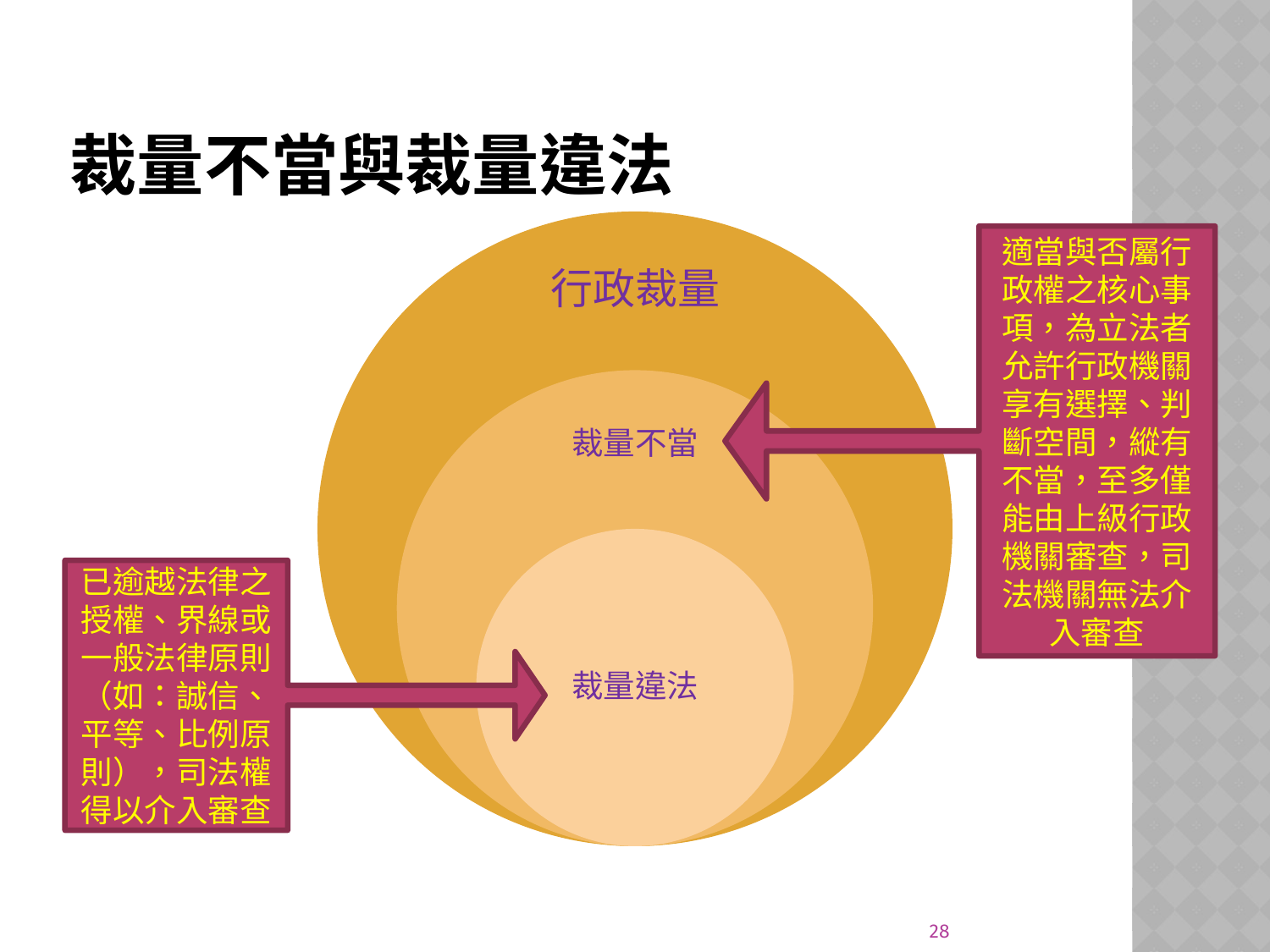

# 裁量不當與裁量違法
行政裁量
裁量不當
裁量違法
適當與否屬行政權之核心事項，為立法者允許行政機關享有選擇、判斷空間，縱有不當，至多僅能由上級行政機關審查，司法機關無法介入審查
已逾越法律之授權、界線或一般法律原則（如：誠信、平等、比例原則），司法權得以介入審查
28